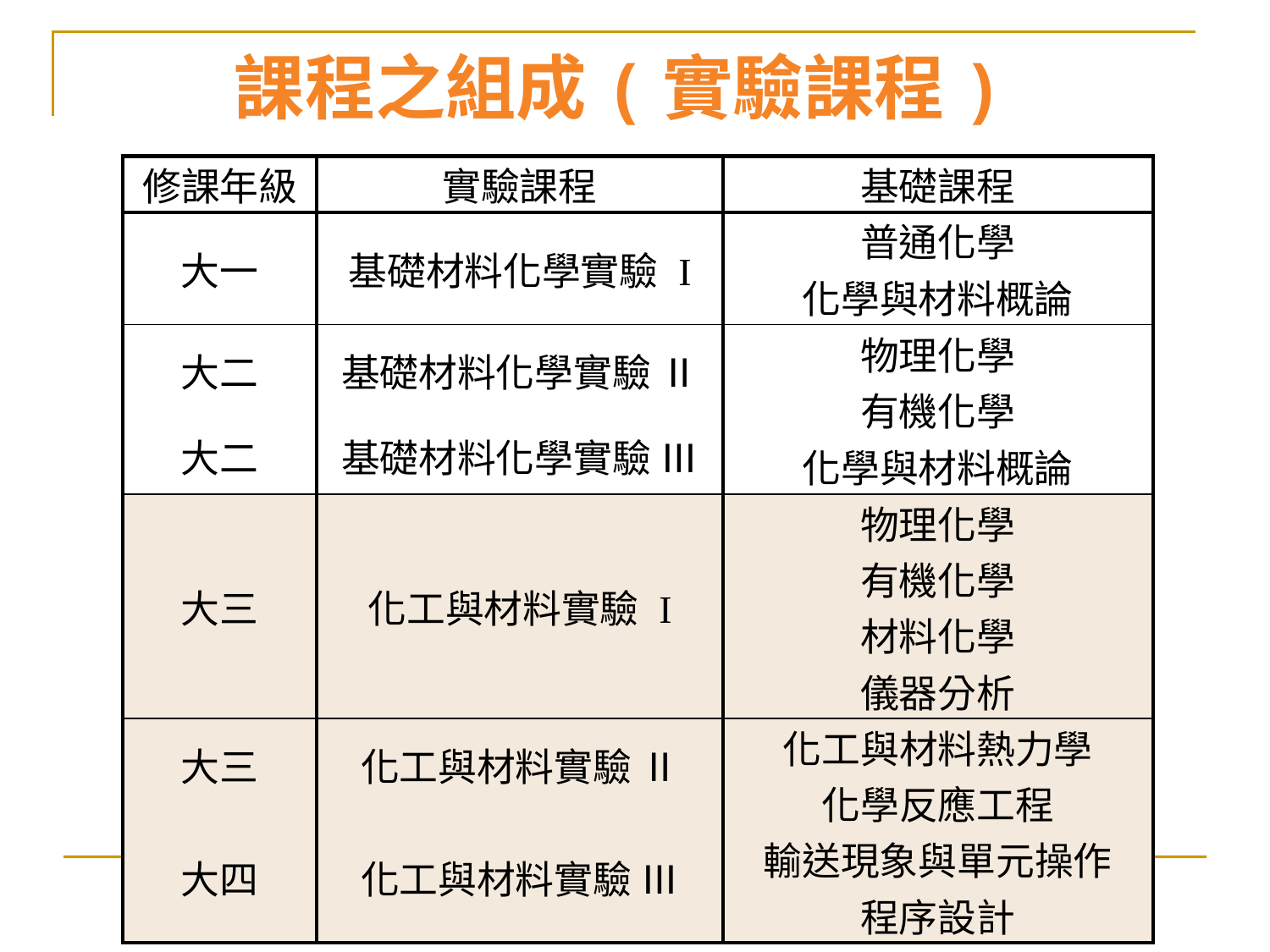

課程之組成(實驗課程)
| 修課年級 | 實驗課程 | 基礎課程 |
| --- | --- | --- |
| 大一 | 基礎材料化學實驗 I | 普通化學 化學與材料概論 |
| 大二 | 基礎材料化學實驗 Ⅱ | 物理化學 有機化學 化學與材料概論 |
| 大二 | 基礎材料化學實驗 Ⅲ |  |
| 大三 | 化工與材料實驗 I | 物理化學 有機化學 材料化學 儀器分析 |
| 大三 | 化工與材料實驗 Ⅱ | 化工與材料熱力學 化學反應工程 輸送現象與單元操作 程序設計 |
| 大四 | 化工與材料實驗 Ⅲ |  |